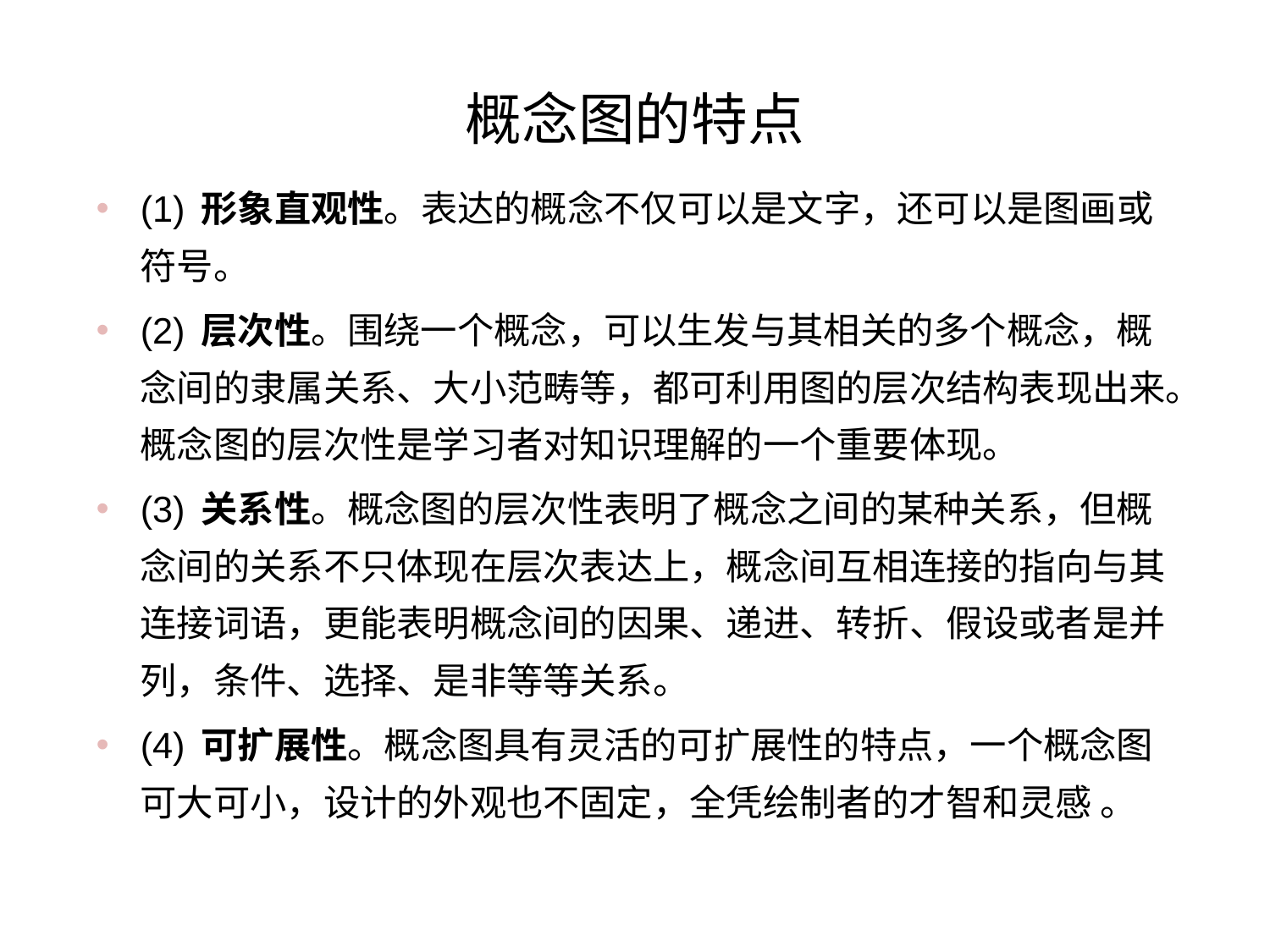

# 概念图的特点
(1) 形象直观性。表达的概念不仅可以是文字，还可以是图画或符号。
(2) 层次性。围绕一个概念，可以生发与其相关的多个概念，概念间的隶属关系、大小范畴等，都可利用图的层次结构表现出来。概念图的层次性是学习者对知识理解的一个重要体现。
(3) 关系性。概念图的层次性表明了概念之间的某种关系，但概念间的关系不只体现在层次表达上，概念间互相连接的指向与其连接词语，更能表明概念间的因果、递进、转折、假设或者是并列，条件、选择、是非等等关系。
(4) 可扩展性。概念图具有灵活的可扩展性的特点，一个概念图可大可小，设计的外观也不固定，全凭绘制者的才智和灵感 。